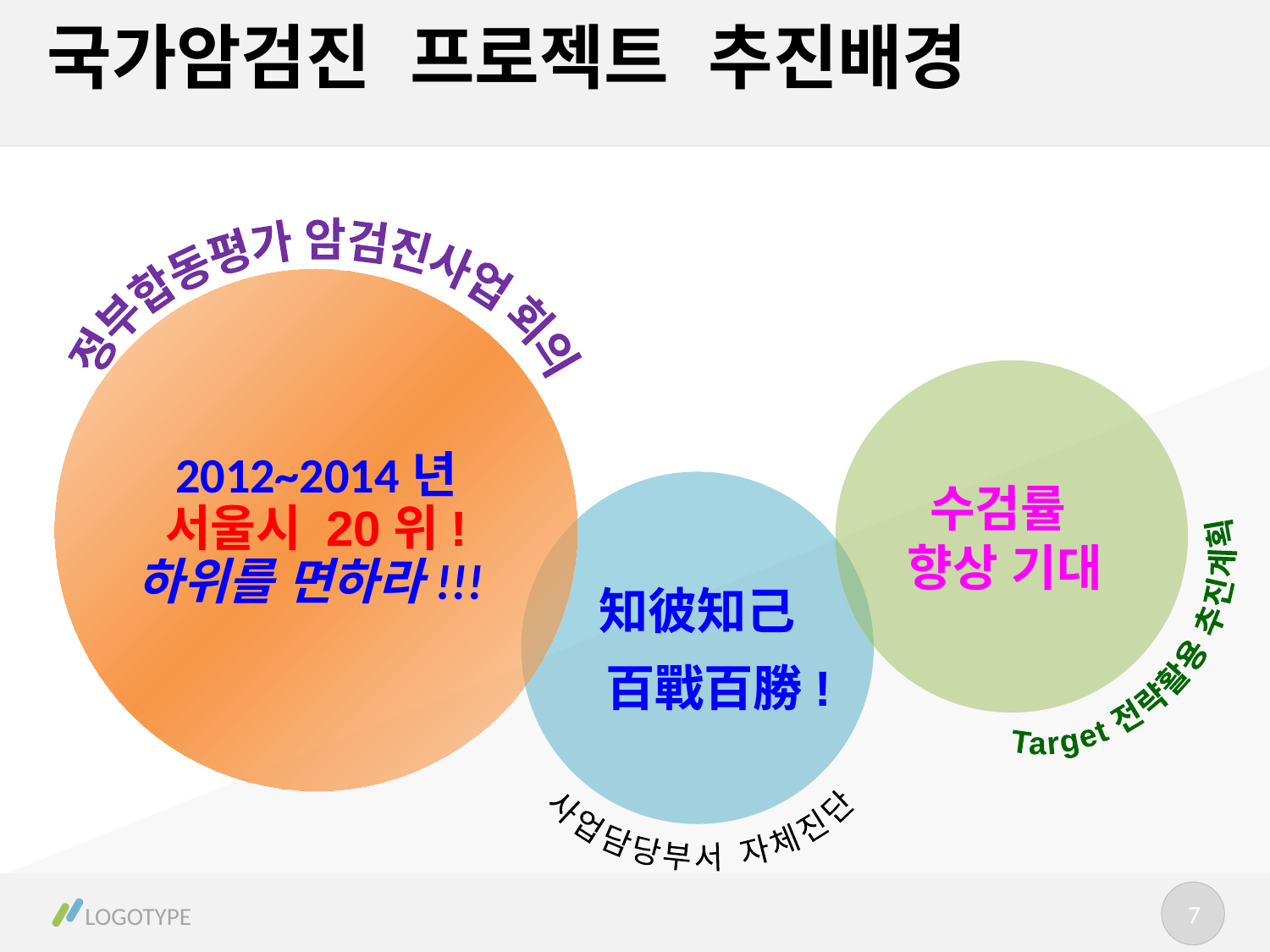

# 국가암검진  프로젝트  추진배경
知彼知己
 百戰百勝!
2012~2014년
서울시 20위!
하위를 면하라!!!
수검률
향상 기대
정부합동평가 암검진사업 회의
Target 전략활용 추진계획
  사업담당부서  자체진단